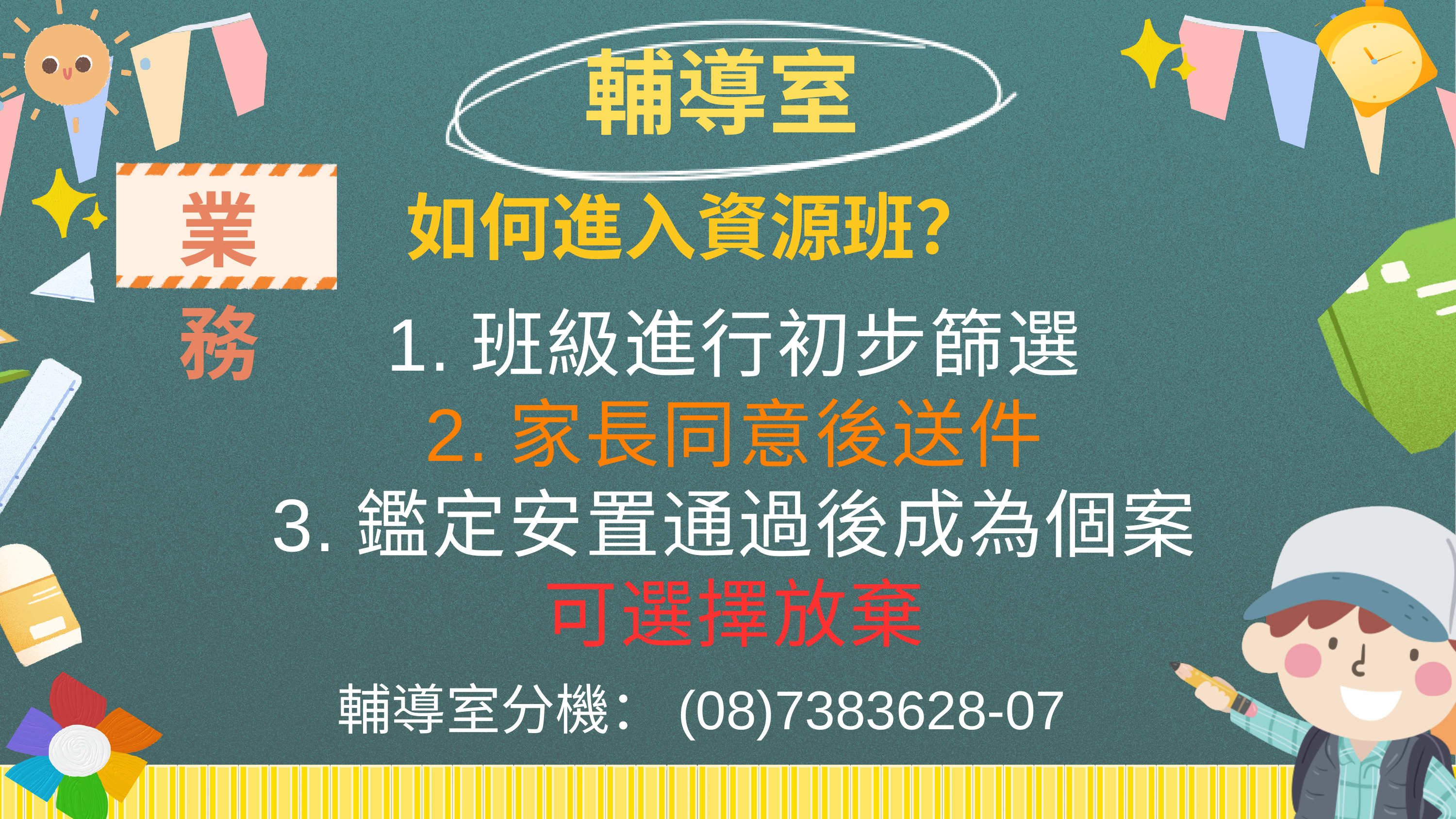

輔導室

業務

如何進入資源班？

1.班級進行初步篩選
2.家長同意後送件
3.鑑定安置通過後成為個案
可選擇放棄

輔導室分機：(08)7383628-07